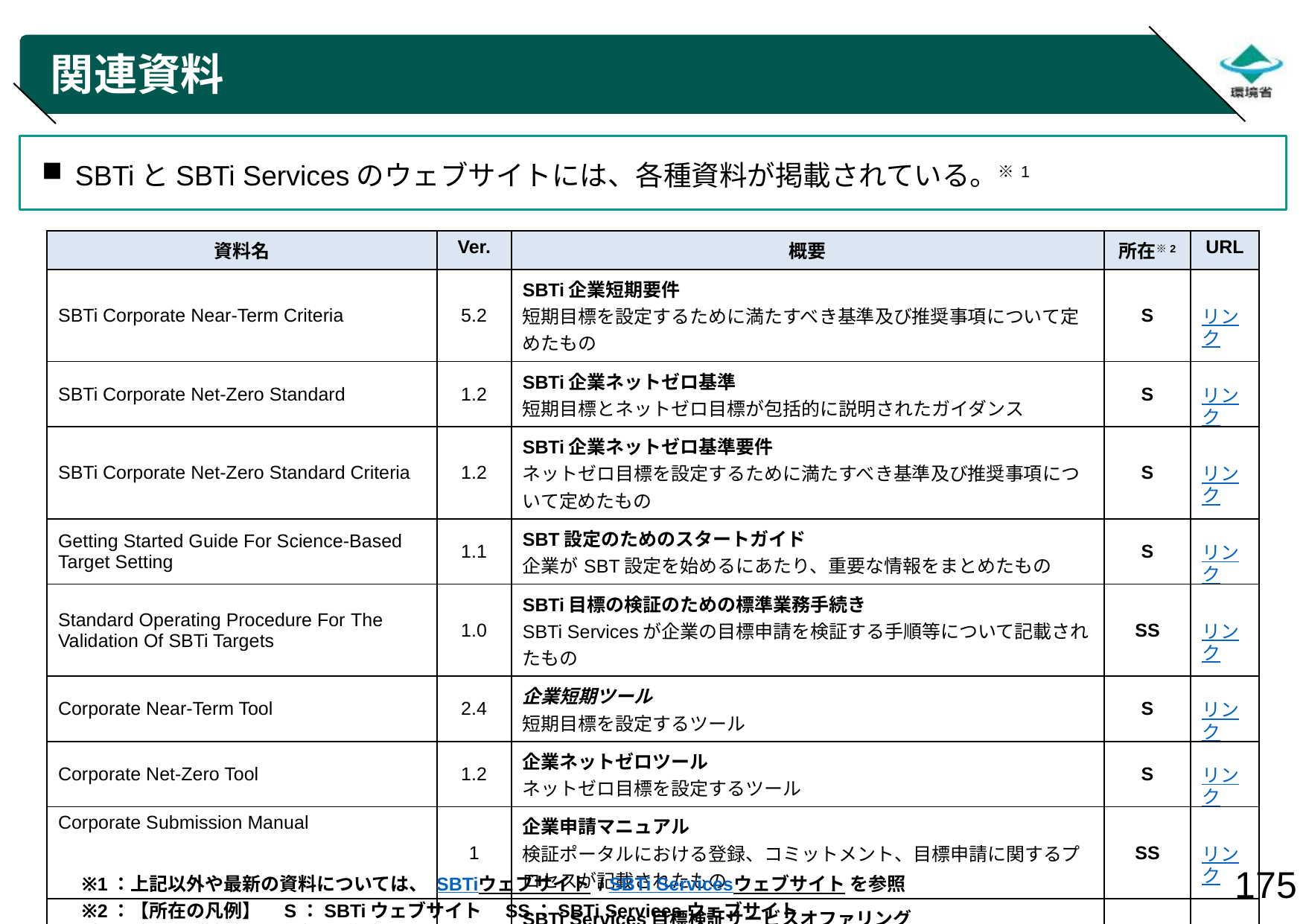

# 関連資料
SBTiとSBTi Servicesのウェブサイトには、各種資料が掲載されている。※1
| 資料名 | Ver. | 概要 | 所在※2 | URL |
| --- | --- | --- | --- | --- |
| SBTi Corporate Near-Term Criteria | 5.2 | SBTi企業短期要件 短期目標を設定するために満たすべき基準及び推奨事項について定めたもの | S | リンク |
| SBTi Corporate Net-Zero Standard | 1.2 | SBTi企業ネットゼロ基準 短期目標とネットゼロ目標が包括的に説明されたガイダンス | S | リンク |
| SBTi Corporate Net-Zero Standard Criteria | 1.2 | SBTi企業ネットゼロ基準要件 ネットゼロ目標を設定するために満たすべき基準及び推奨事項について定めたもの | S | リンク |
| Getting Started Guide For Science-Based Target Setting | 1.1 | SBT設定のためのスタートガイド 企業がSBT設定を始めるにあたり、重要な情報をまとめたもの | S | リンク |
| Standard Operating Procedure For The Validation Of SBTi Targets | 1.0 | SBTi目標の検証のための標準業務手続き SBTi Servicesが企業の目標申請を検証する手順等について記載されたもの | SS | リンク |
| Corporate Near-Term Tool | 2.4 | 企業短期ツール 短期目標を設定するツール | S | リンク |
| Corporate Net-Zero Tool | 1.2 | 企業ネットゼロツール ネットゼロ目標を設定するツール | S | リンク |
| Corporate Submission Manual | 1 | 企業申請マニュアル 検証ポータルにおける登録、コミットメント、目標申請に関するプロセスが記載されたもの | SS | リンク |
| SBTi Services Validation Service Offerings | 5 | SBTi Services目標検証サービスオファリング SBTi Servicesの提供サービスメニューと料金がまとめられたもの | SS | リンク |
| セクター固有のツール | - | セクター固有のツールはこちらから参照可能 | S | リンク |
※1：上記以外や最新の資料については、 SBTiウェブサイト / SBTi Servicesウェブサイト を参照
※2：【所在の凡例】　S：SBTiウェブサイト　SS：SBTi Servicesウェブサイト